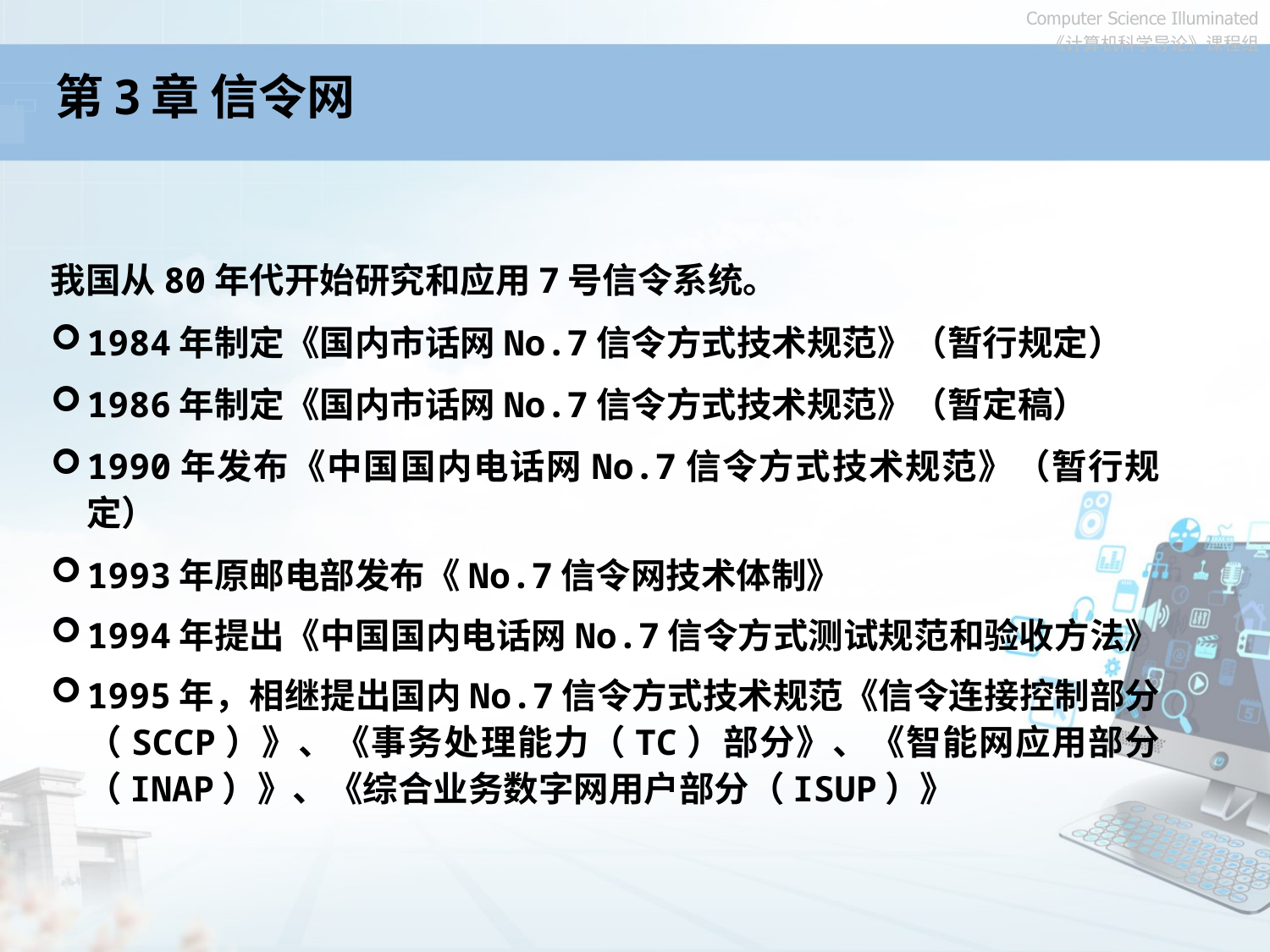

# 第3章 信令网
我国从80年代开始研究和应用7号信令系统。
1984年制定《国内市话网No.7信令方式技术规范》（暂行规定）
1986年制定《国内市话网No.7信令方式技术规范》（暂定稿）
1990年发布《中国国内电话网No.7信令方式技术规范》（暂行规定）
1993年原邮电部发布《No.7信令网技术体制》
1994年提出《中国国内电话网No.7信令方式测试规范和验收方法》
1995年，相继提出国内No.7信令方式技术规范《信令连接控制部分（SCCP）》、《事务处理能力（TC）部分》、《智能网应用部分（INAP）》、《综合业务数字网用户部分（ISUP）》